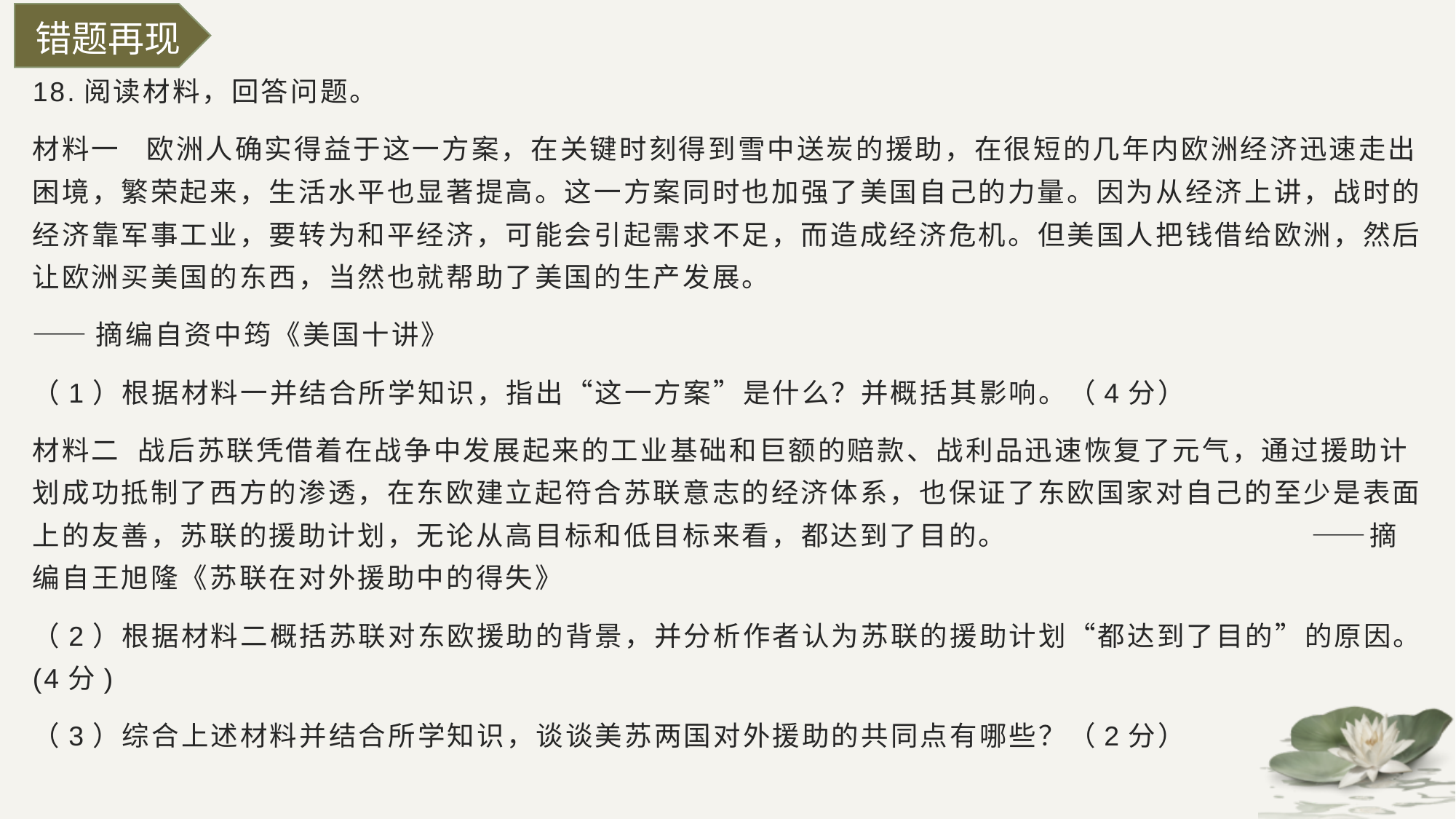

错题再现
18.阅读材料，回答问题。
材料一   欧洲人确实得益于这一方案，在关键时刻得到雪中送炭的援助，在很短的几年内欧洲经济迅速走出困境，繁荣起来，生活水平也显著提高。这一方案同时也加强了美国自己的力量。因为从经济上讲，战时的经济靠军事工业，要转为和平经济，可能会引起需求不足，而造成经济危机。但美国人把钱借给欧洲，然后让欧洲买美国的东西，当然也就帮助了美国的生产发展。
——摘编自资中筠《美国十讲》
（1）根据材料一并结合所学知识，指出“这一方案”是什么？并概括其影响。（4分）
材料二  战后苏联凭借着在战争中发展起来的工业基础和巨额的赔款、战利品迅速恢复了元气，通过援助计划成功抵制了西方的渗透，在东欧建立起符合苏联意志的经济体系，也保证了东欧国家对自己的至少是表面上的友善，苏联的援助计划，无论从高目标和低目标来看，都达到了目的。                                    ——摘编自王旭隆《苏联在对外援助中的得失》
（2）根据材料二概括苏联对东欧援助的背景，并分析作者认为苏联的援助计划“都达到了目的”的原因。(4分)
（3）综合上述材料并结合所学知识，谈谈美苏两国对外援助的共同点有哪些？（2分）